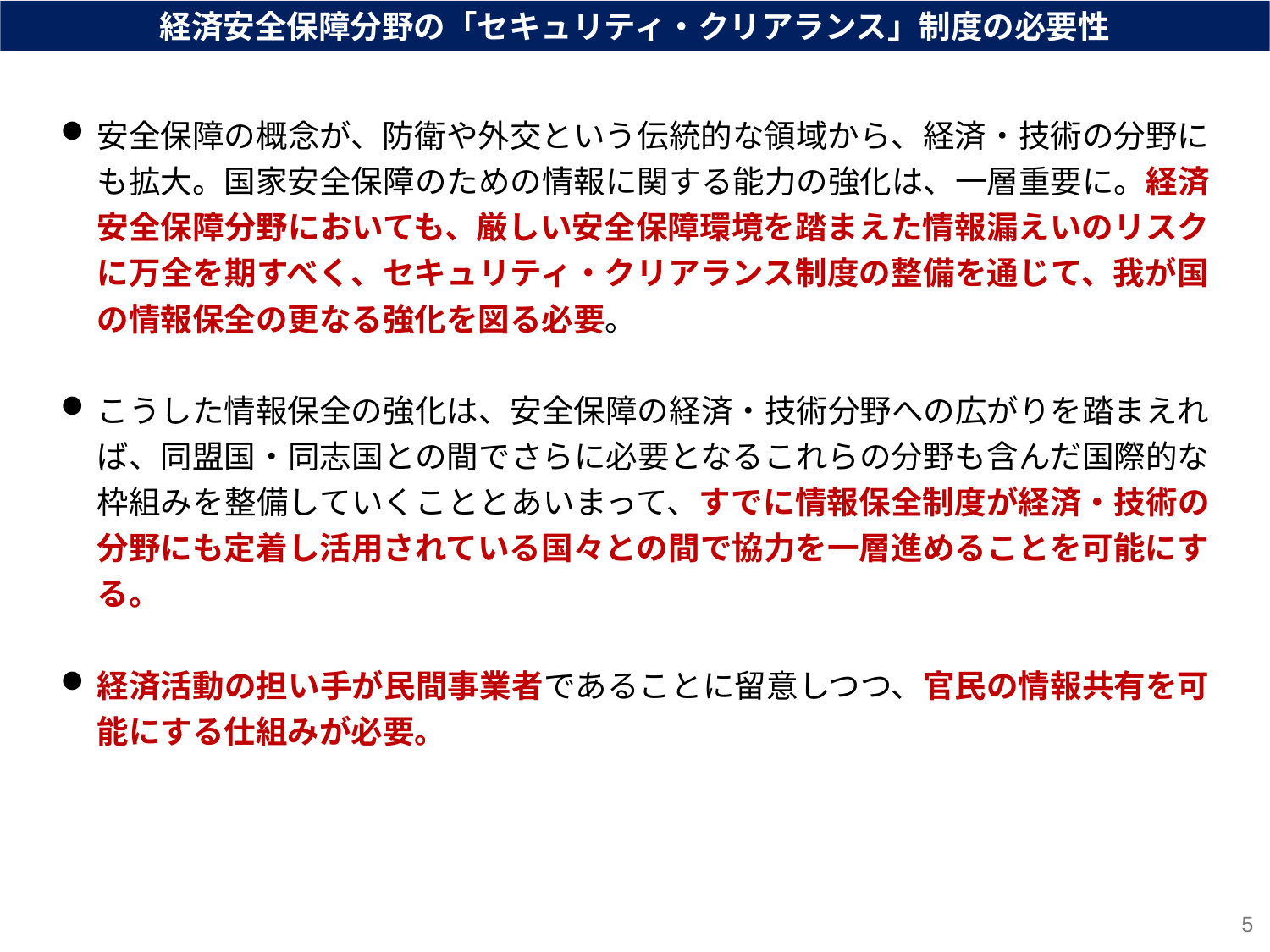

経済安全保障分野の「セキュリティ・クリアランス」制度の必要性
安全保障の概念が、防衛や外交という伝統的な領域から、経済・技術の分野にも拡大。国家安全保障のための情報に関する能力の強化は、一層重要に。経済安全保障分野においても、厳しい安全保障環境を踏まえた情報漏えいのリスクに万全を期すべく、セキュリティ・クリアランス制度の整備を通じて、我が国の情報保全の更なる強化を図る必要。

こうした情報保全の強化は、安全保障の経済・技術分野への広がりを踏まえれば、同盟国・同志国との間でさらに必要となるこれらの分野も含んだ国際的な枠組みを整備していくこととあいまって、すでに情報保全制度が経済・技術の分野にも定着し活用されている国々との間で協力を一層進めることを可能にする。

経済活動の担い手が民間事業者であることに留意しつつ、官民の情報共有を可能にする仕組みが必要。
5